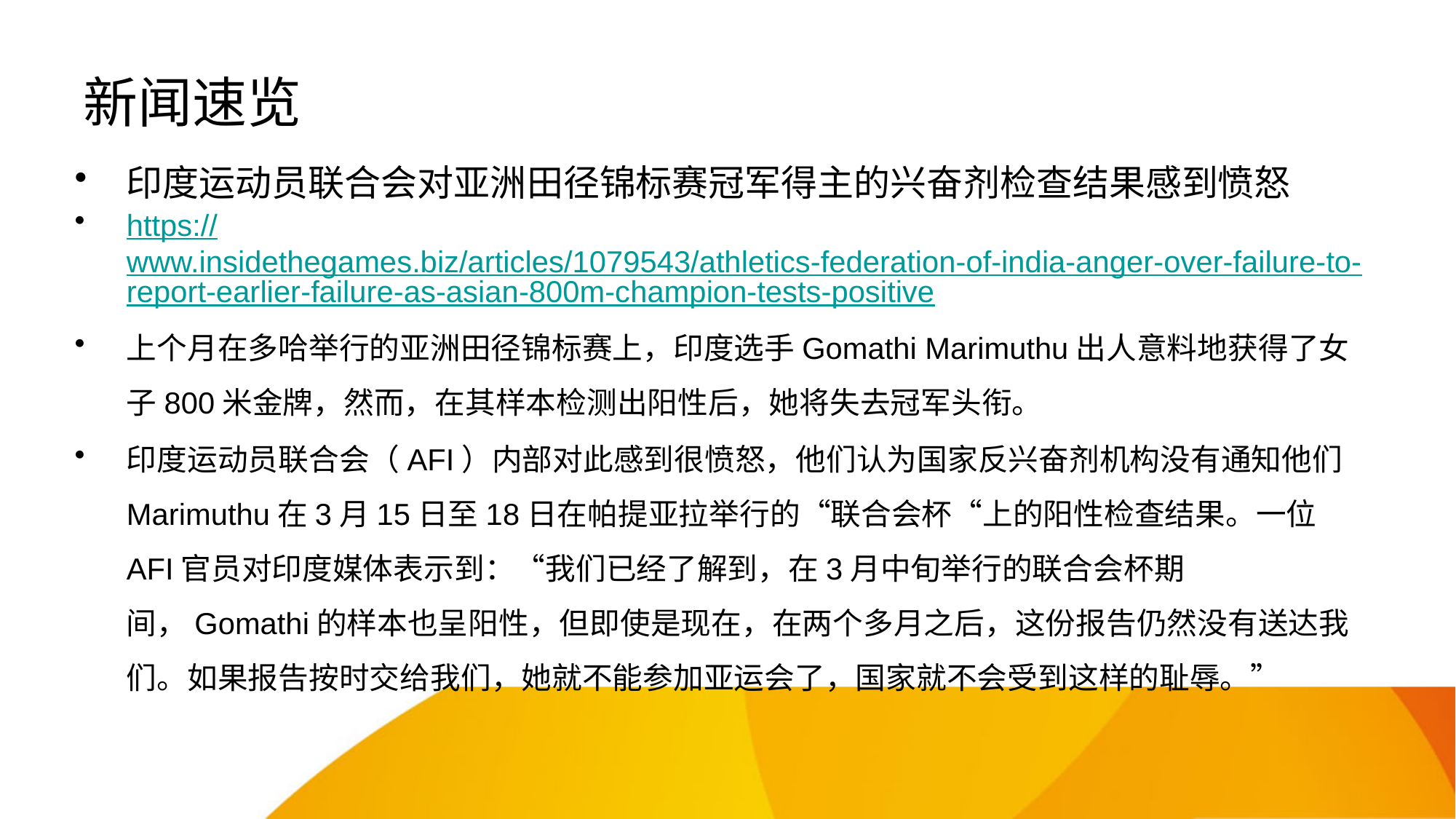

# 新闻速览
印度运动员联合会对亚洲田径锦标赛冠军得主的兴奋剂检查结果感到愤怒
https://www.insidethegames.biz/articles/1079543/athletics-federation-of-india-anger-over-failure-to-report-earlier-failure-as-asian-800m-champion-tests-positive
上个月在多哈举行的亚洲田径锦标赛上，印度选手Gomathi Marimuthu出人意料地获得了女子800米金牌，然而，在其样本检测出阳性后，她将失去冠军头衔。
印度运动员联合会（AFI）内部对此感到很愤怒，他们认为国家反兴奋剂机构没有通知他们Marimuthu在3月15日至18日在帕提亚拉举行的“联合会杯“上的阳性检查结果。一位AFI官员对印度媒体表示到：“我们已经了解到，在3月中旬举行的联合会杯期间，Gomathi的样本也呈阳性，但即使是现在，在两个多月之后，这份报告仍然没有送达我们。如果报告按时交给我们，她就不能参加亚运会了，国家就不会受到这样的耻辱。”